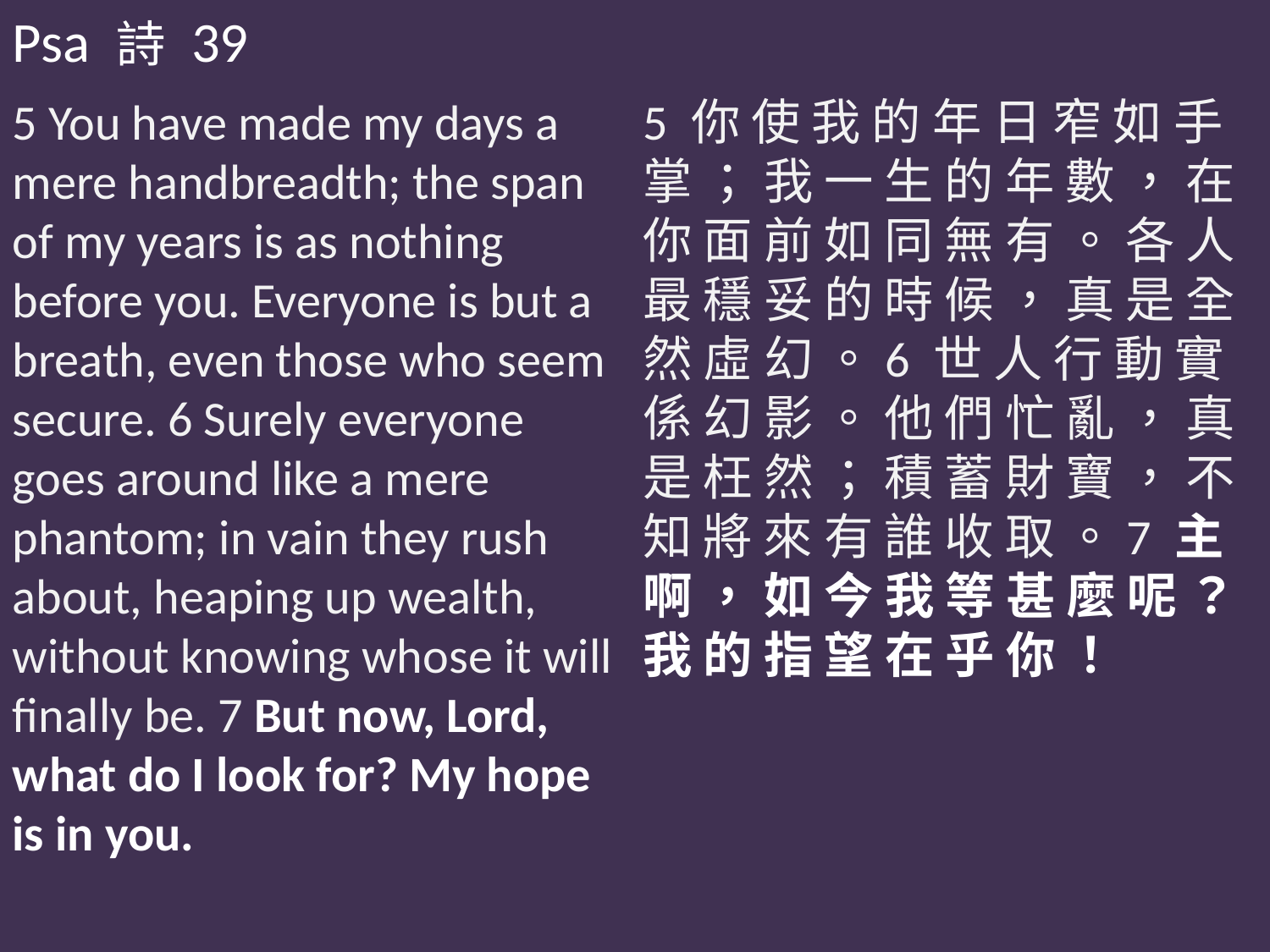

Psa 詩 39
5 You have made my days a mere handbreadth; the span of my years is as nothing before you. Everyone is but a breath, even those who seem secure. 6 Surely everyone goes around like a mere phantom; in vain they rush about, heaping up wealth, without knowing whose it will finally be. 7 But now, Lord, what do I look for? My hope is in you.
5 你 使 我 的 年 日 窄 如 手 掌 ； 我 一 生 的 年 數 ， 在 你 面 前 如 同 無 有 。 各 人 最 穩 妥 的 時 候 ， 真 是 全 然 虛 幻 。6 世 人 行 動 實 係 幻 影 。 他 們 忙 亂 ， 真 是 枉 然 ； 積 蓄 財 寶 ， 不 知 將 來 有 誰 收 取 。7 主 啊 ， 如 今 我 等 甚 麼 呢 ？ 我 的 指 望 在 乎 你 ！